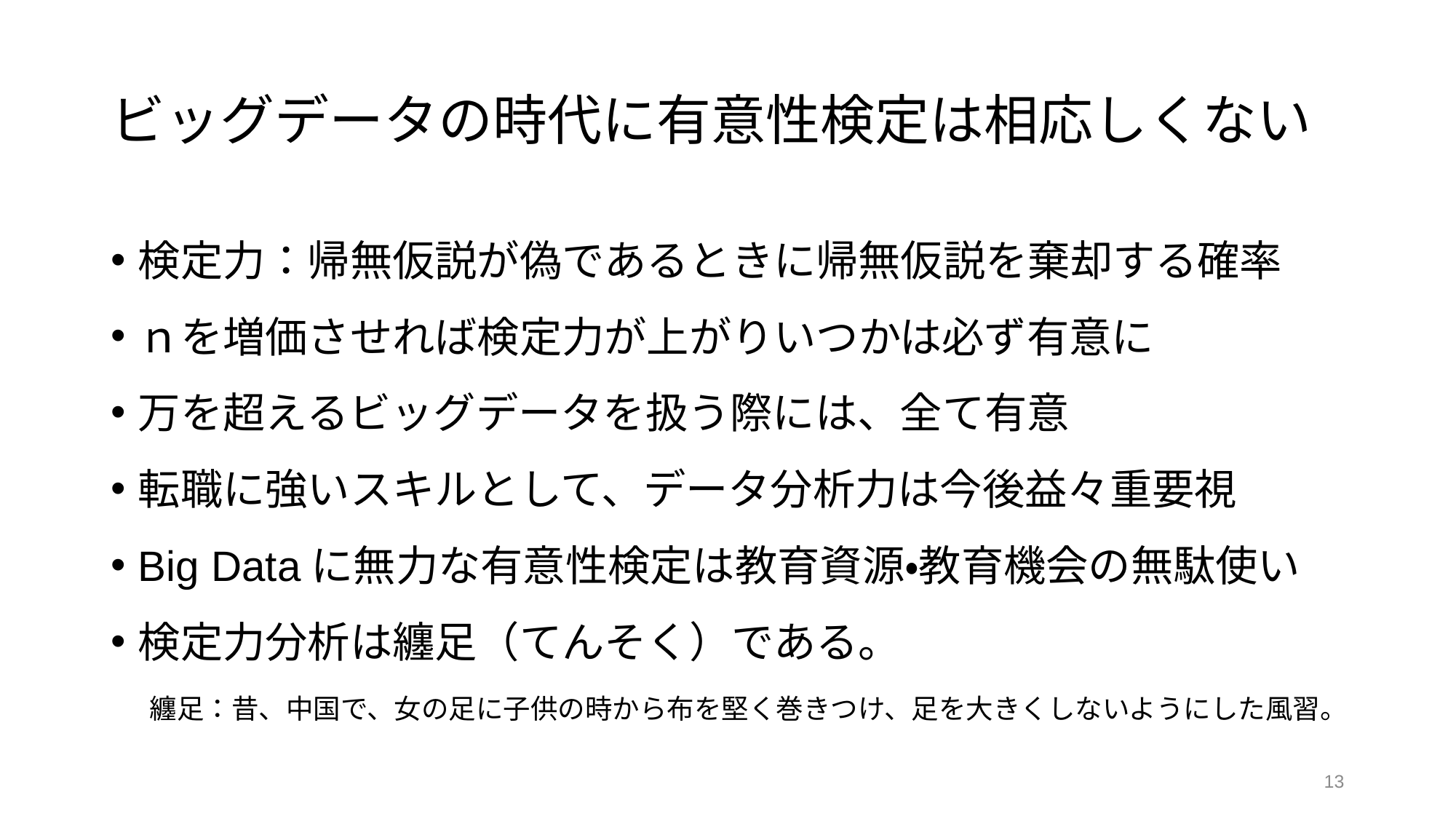

# ビッグデータの時代に有意性検定は相応しくない
検定力：帰無仮説が偽であるときに帰無仮説を棄却する確率
ｎを増価させれば検定力が上がりいつかは必ず有意に
万を超えるビッグデータを扱う際には、全て有意
転職に強いスキルとして、データ分析力は今後益々重要視
Big Dataに無力な有意性検定は教育資源・教育機会の無駄使い
検定力分析は纏足（てんそく）である。
纏足：昔、中国で、女の足に子供の時から布を堅く巻きつけ、足を大きくしないようにした風習。

13